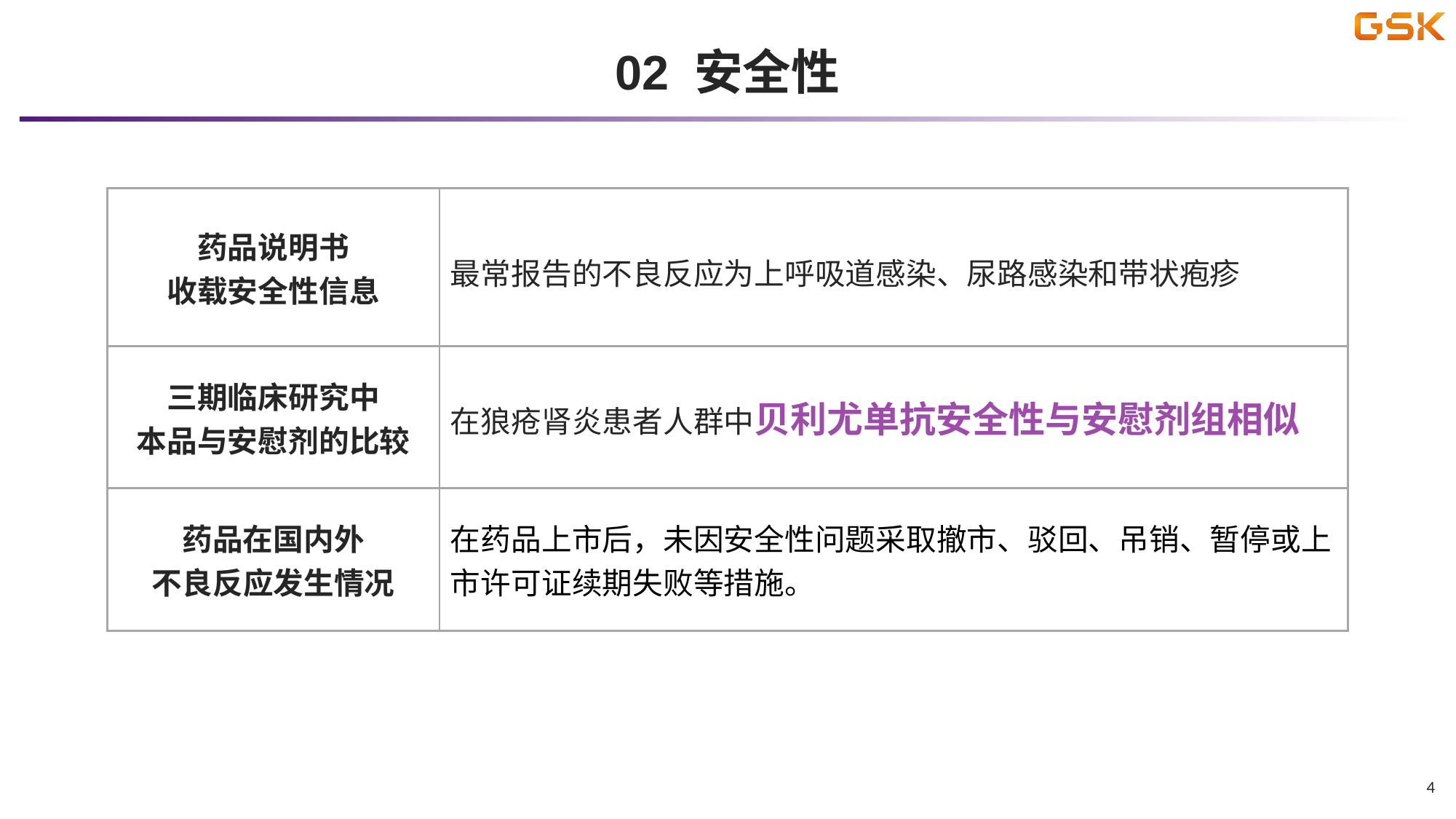

02 安全性

| 药品说明书 收载安全性信息 | 最常报告的不良反应为上呼吸道感染、尿路感染和带状疱疹 |
| --- | --- |
| 三期临床研究中 本品与安慰剂的比较 | 在狼疮肾炎患者人群中贝利尤单抗安全性与安慰剂组相似 |
| 药品在国内外 不良反应发生情况 | 在药品上市后，未因安全性问题采取撤市、驳回、吊销、暂停或上市许可证续期失败等措施。 |
4